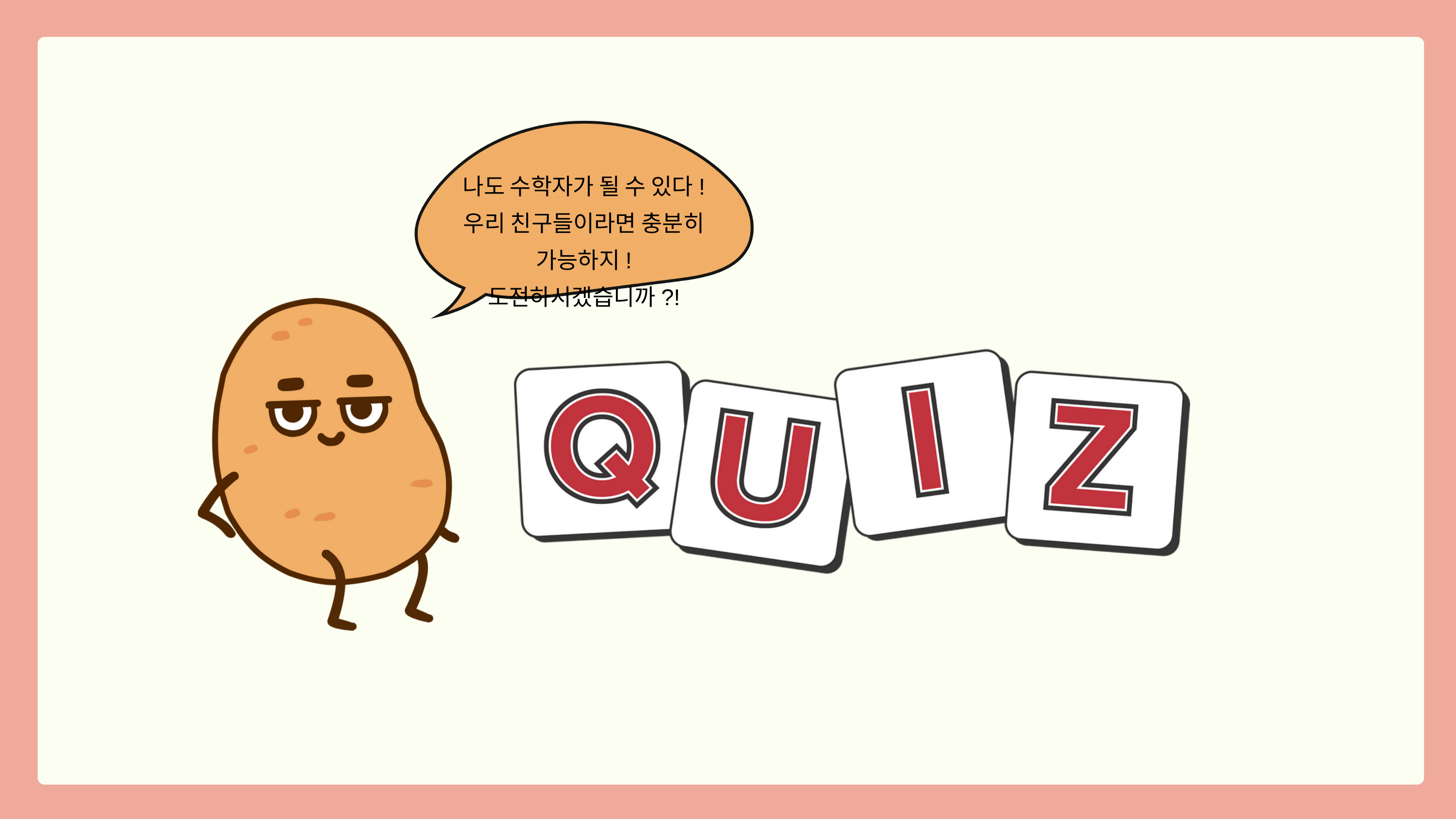

나도 수학자가 될 수 있다!
우리 친구들이라면 충분히 가능하지!
도전하시겠습니까?!